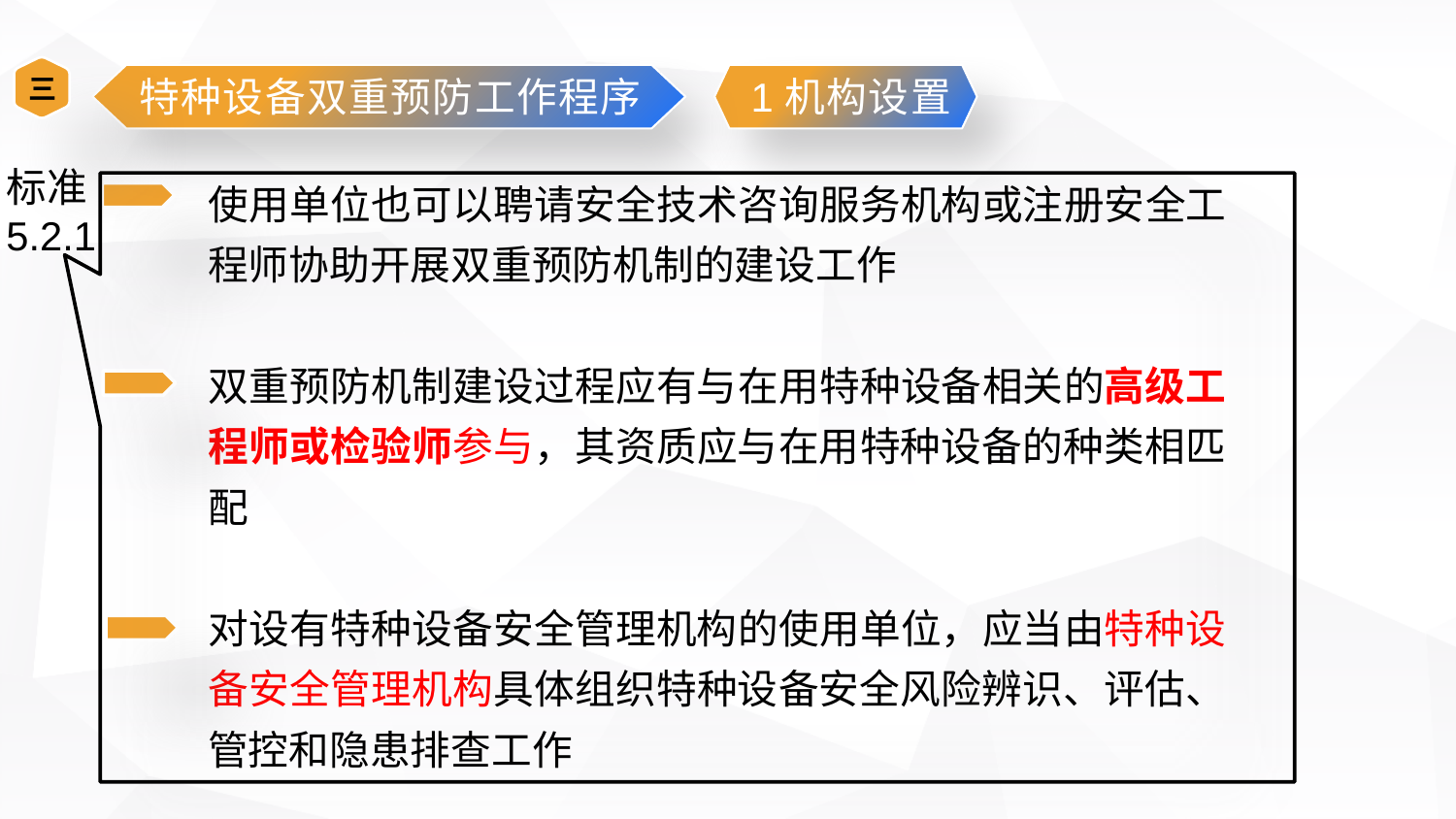

三

特种设备双重预防工作程序

1机构设置
标准5.2.1
使用单位也可以聘请安全技术咨询服务机构或注册安全工程师协助开展双重预防机制的建设工作

双重预防机制建设过程应有与在用特种设备相关的高级工程师或检验师参与，其资质应与在用特种设备的种类相匹配

对设有特种设备安全管理机构的使用单位，应当由特种设备安全管理机构具体组织特种设备安全风险辨识、评估、管控和隐患排查工作

35